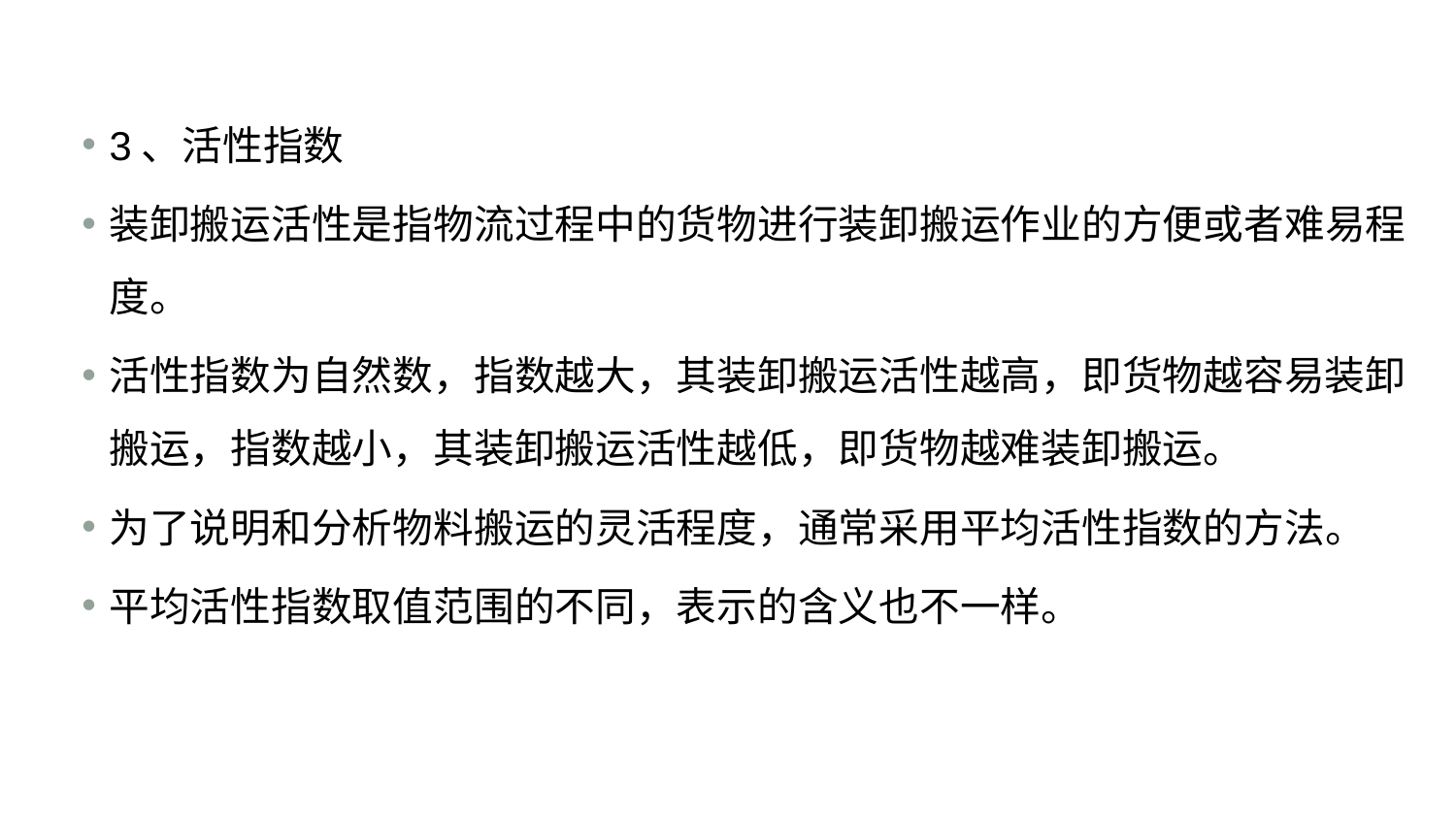

#
3、活性指数
装卸搬运活性是指物流过程中的货物进行装卸搬运作业的方便或者难易程度。
活性指数为自然数，指数越大，其装卸搬运活性越高，即货物越容易装卸搬运，指数越小，其装卸搬运活性越低，即货物越难装卸搬运。
为了说明和分析物料搬运的灵活程度，通常采用平均活性指数的方法。
平均活性指数取值范围的不同，表示的含义也不一样。